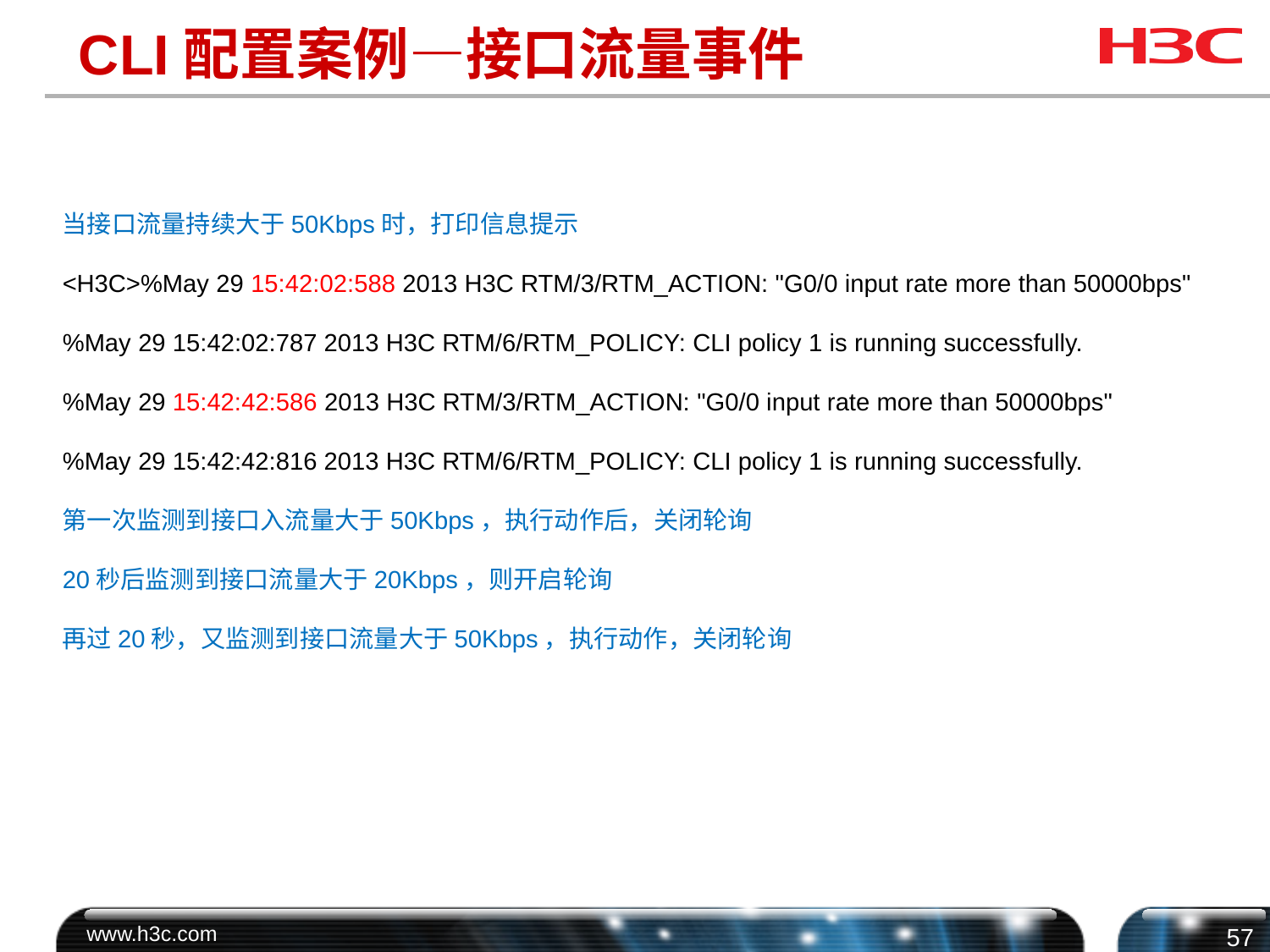

# CLI配置案例—接口流量事件
当接口流量持续大于50Kbps时，打印信息提示
<H3C>%May 29 15:42:02:588 2013 H3C RTM/3/RTM_ACTION: "G0/0 input rate more than 50000bps"
%May 29 15:42:02:787 2013 H3C RTM/6/RTM_POLICY: CLI policy 1 is running successfully.
%May 29 15:42:42:586 2013 H3C RTM/3/RTM_ACTION: "G0/0 input rate more than 50000bps"
%May 29 15:42:42:816 2013 H3C RTM/6/RTM_POLICY: CLI policy 1 is running successfully.
第一次监测到接口入流量大于50Kbps，执行动作后，关闭轮询
20秒后监测到接口流量大于20Kbps，则开启轮询
再过20秒，又监测到接口流量大于50Kbps，执行动作，关闭轮询